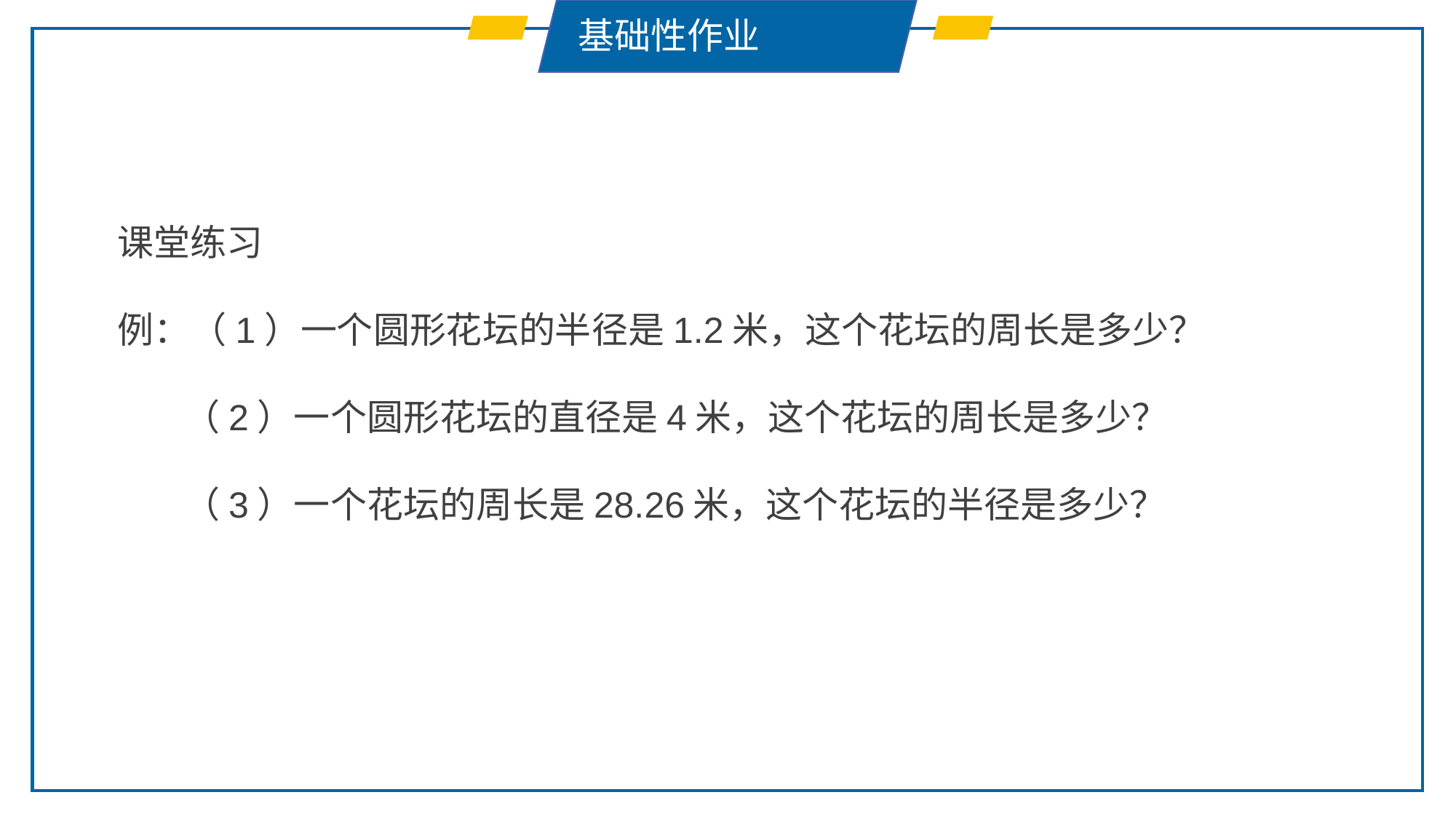

基础性作业
课堂练习
例：（1）一个圆形花坛的半径是1.2米，这个花坛的周长是多少？
       （2）一个圆形花坛的直径是4米，这个花坛的周长是多少？
       （3）一个花坛的周长是28.26米，这个花坛的半径是多少？